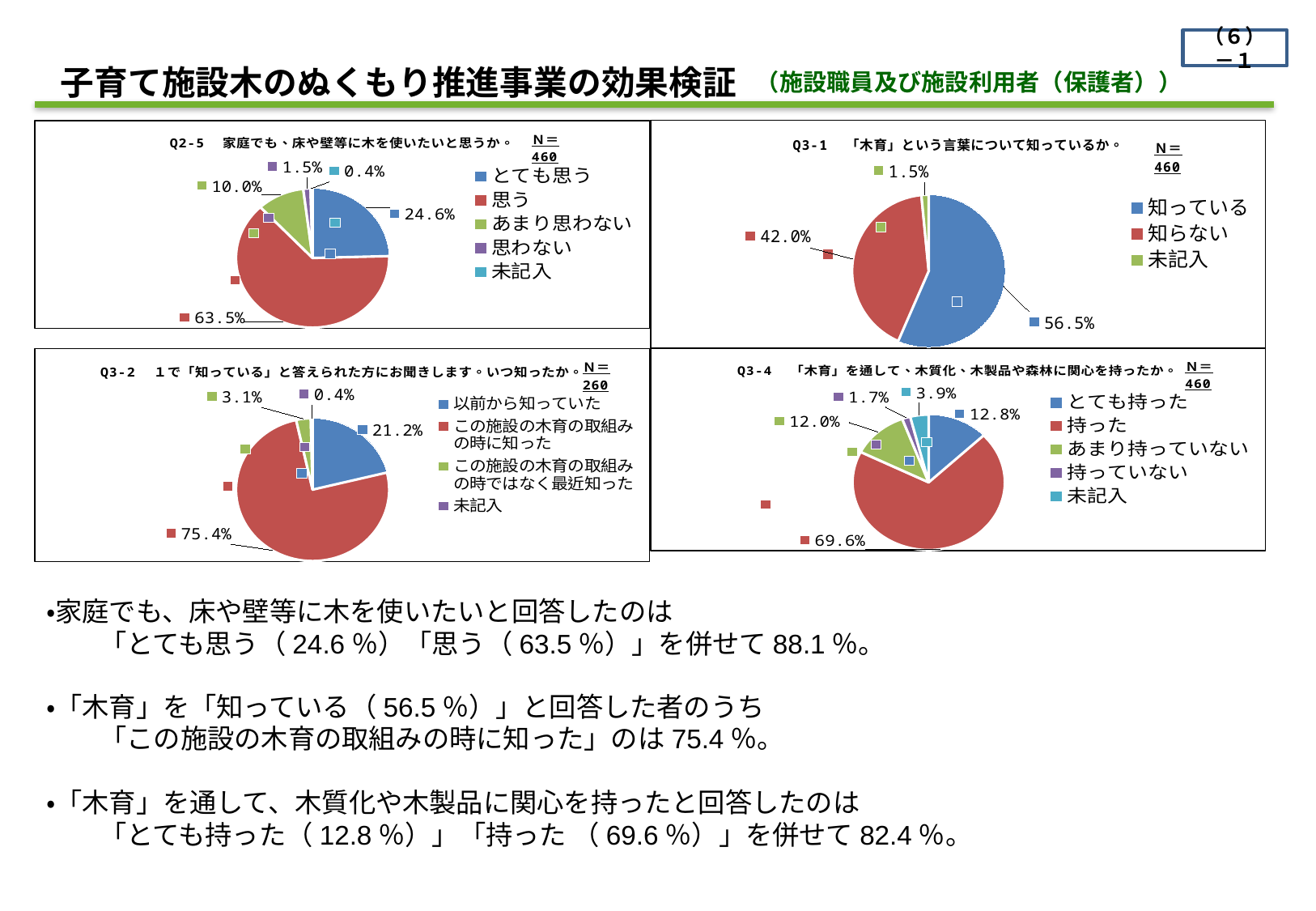

（６）－１
　子育て施設木のぬくもり推進事業の効果検証
（施設職員及び施設利用者（保護者））

[unsupported chart]

[unsupported chart]

[unsupported chart]

[unsupported chart]

・家庭でも、床や壁等に木を使いたいと回答したのは
　　「とても思う（24.6％）「思う（63.5％）」を併せて88.1％。
・「木育」を「知っている（56.5％）」と回答した者のうち
　　「この施設の木育の取組みの時に知った」のは75.4％。
・「木育」を通して、木質化や木製品に関心を持ったと回答したのは
　　「とても持った（12.8％）」「持った （69.6％）」を併せて82.4％。